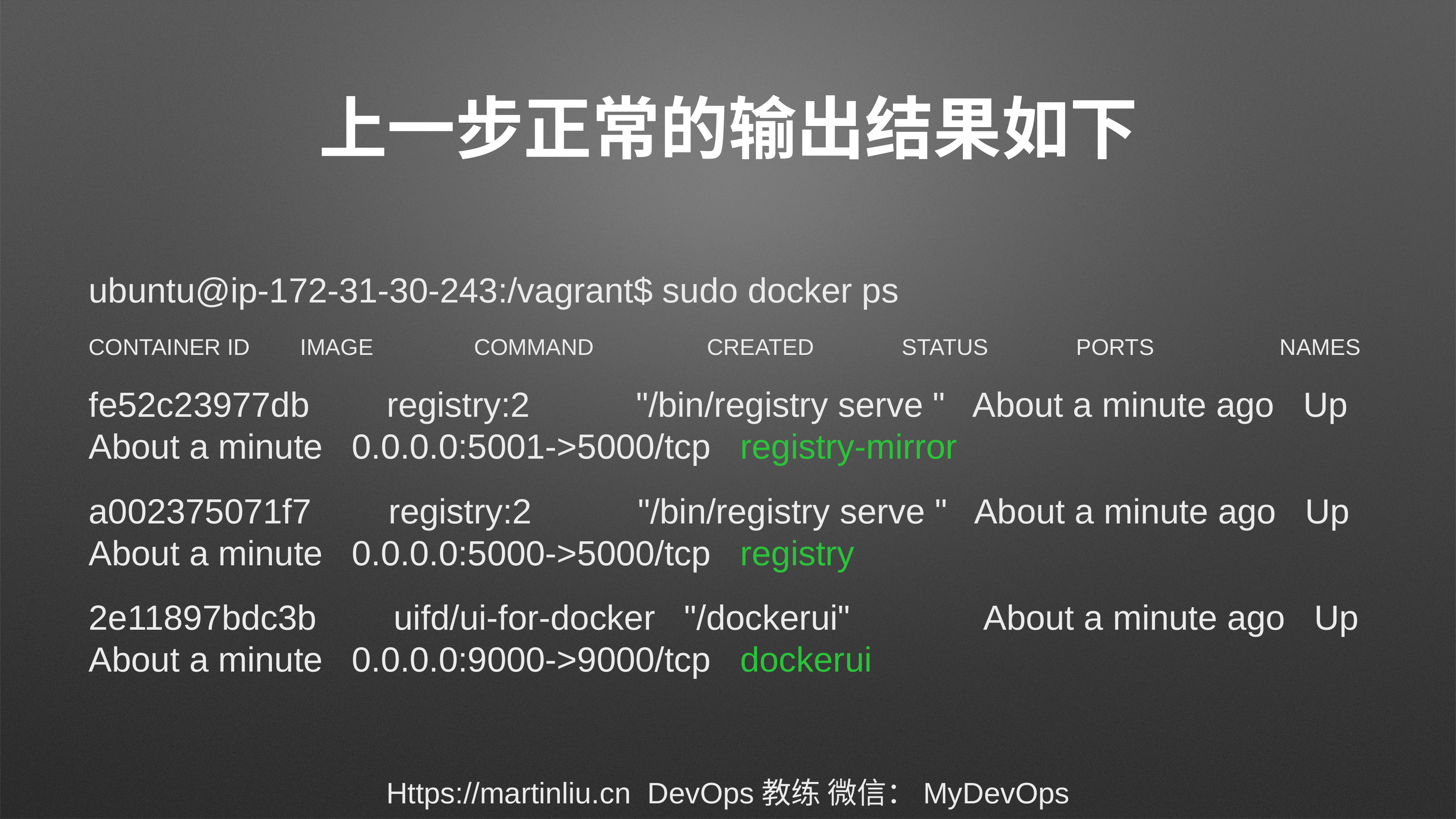

# 上一步正常的输出结果如下
ubuntu@ip-172-31-30-243:/vagrant$ sudo docker ps
CONTAINER ID        IMAGE                COMMAND                  CREATED              STATUS              PORTS                    NAMES
fe52c23977db        registry:2           "/bin/registry serve "   About a minute ago   Up About a minute   0.0.0.0:5001->5000/tcp   registry-mirror
a002375071f7        registry:2           "/bin/registry serve "   About a minute ago   Up About a minute   0.0.0.0:5000->5000/tcp   registry
2e11897bdc3b        uifd/ui-for-docker   "/dockerui"              About a minute ago   Up About a minute   0.0.0.0:9000->9000/tcp   dockerui